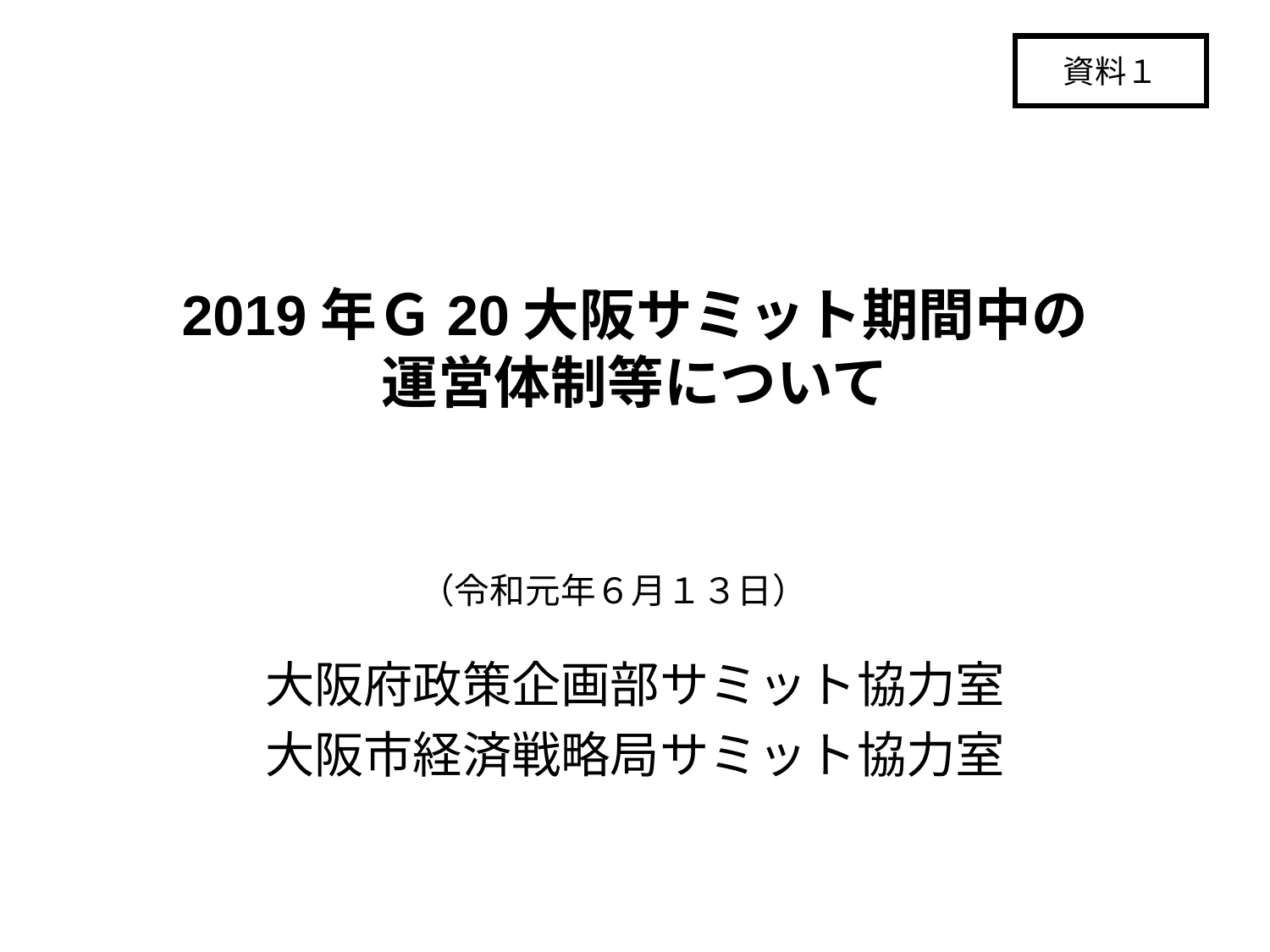

資料１
2019年Ｇ20大阪サミット期間中の
運営体制等について
（令和元年６月１３日）
大阪府政策企画部サミット協力室
大阪市経済戦略局サミット協力室